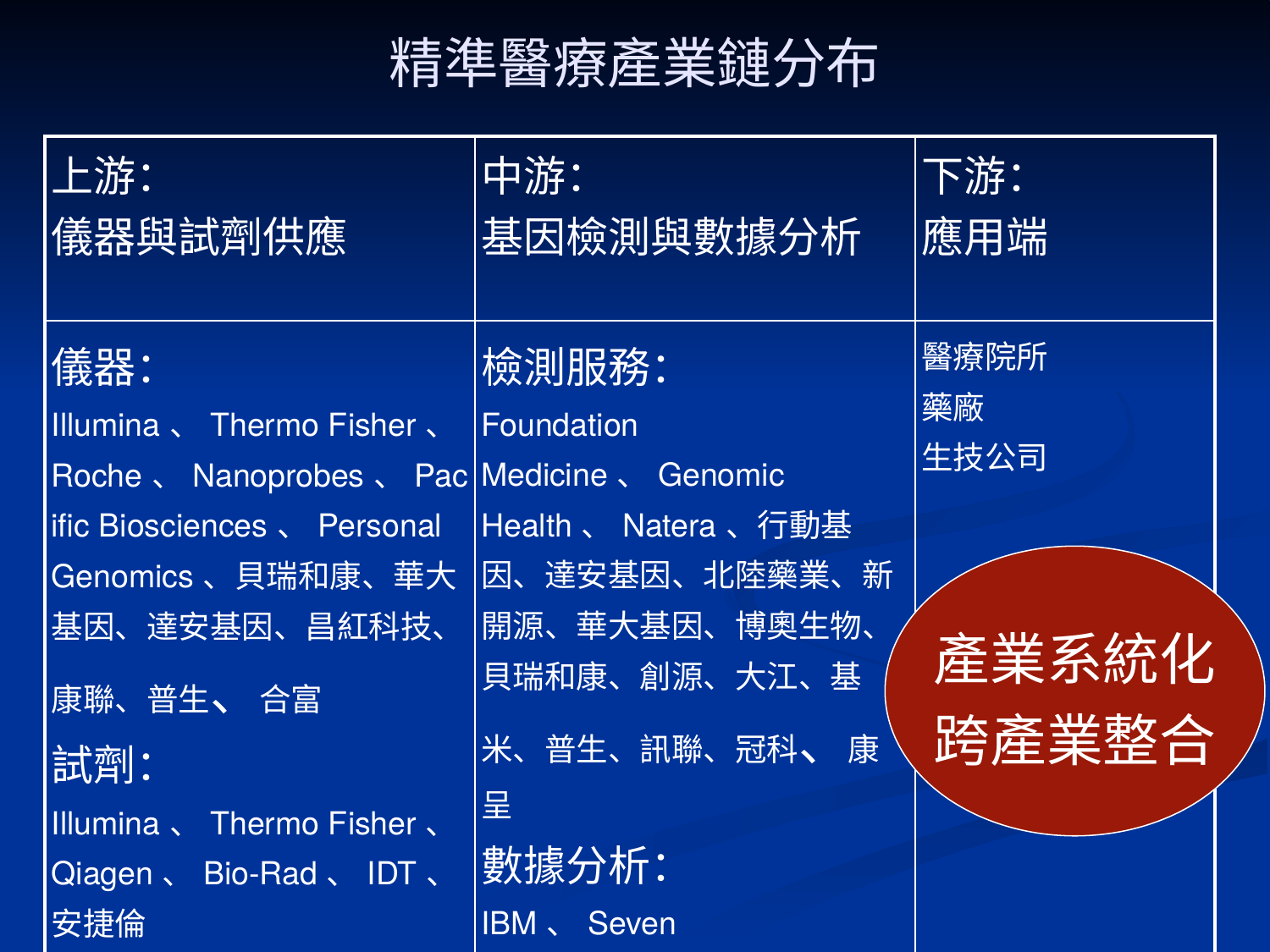

# 精準醫療產業鏈分布
| 上游： 儀器與試劑供應 | 中游： 基因檢測與數據分析 | 下游： 應用端 |
| --- | --- | --- |
| 儀器： Illumina、Thermo Fisher、Roche、Nanoprobes、Pacific Biosciences、Personal Genomics、貝瑞和康、華大基因、達安基因、昌紅科技、康聯、普生、合富 試劑： Illumina、Thermo Fisher、Qiagen、Bio-Rad、IDT、安捷倫 | 檢測服務： Foundation Medicine、Genomic Health、Natera、行動基因、達安基因、北陸藥業、新開源、華大基因、博奧生物、貝瑞和康、創源、大江、基米、普生、訊聯、冠科、康呈 數據分析： IBM、Seven Bridges、Illumina、基雲惠康、藍圖基因、鴻海、宏基、上銀、華碩 | 醫療院所 藥廠 生技公司 |

產業系統化
跨產業整合
17